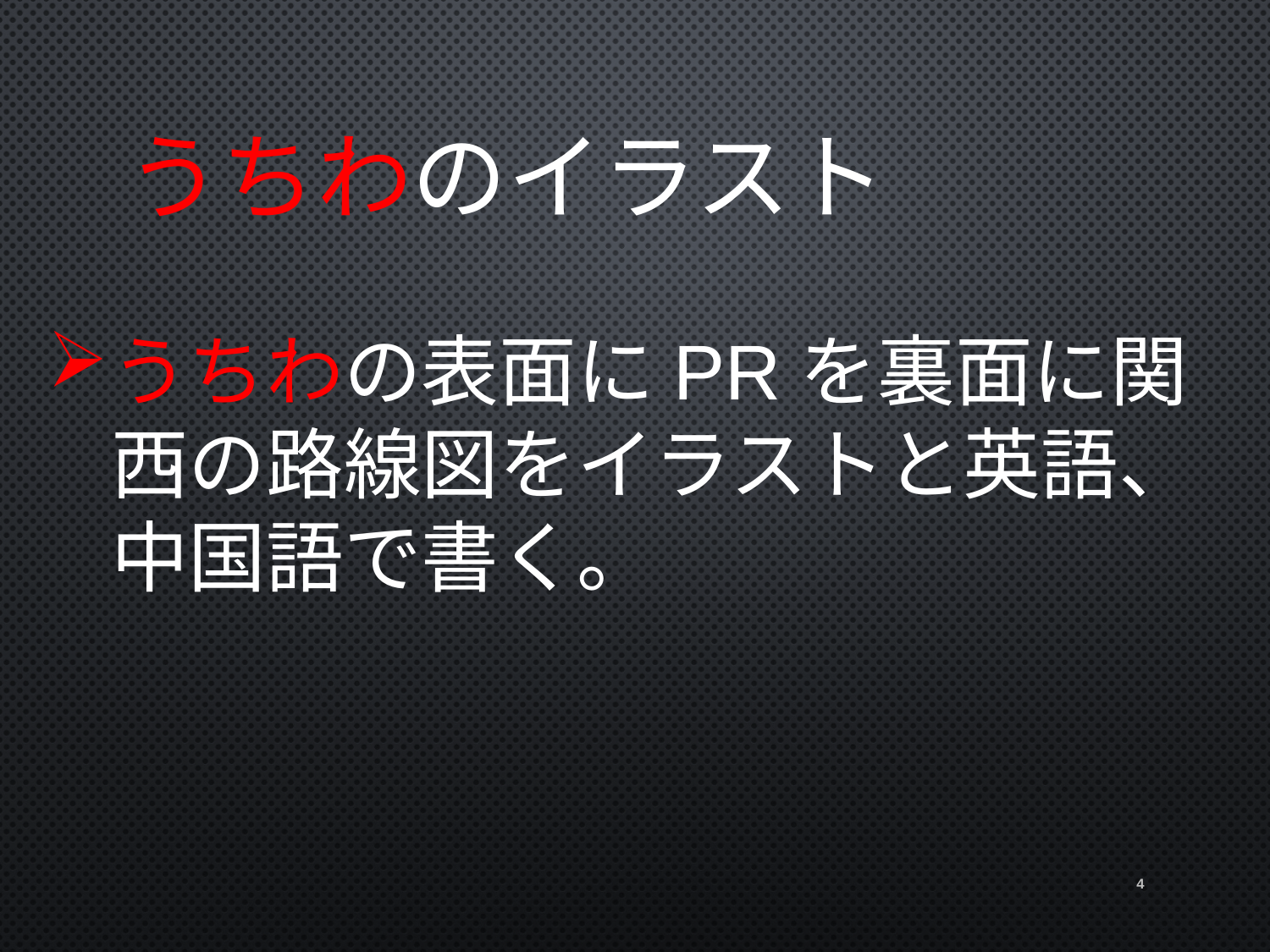

# うちわのイラスト
うちわの表面にPRを裏面に関西の路線図をイラストと英語、中国語で書く。
4